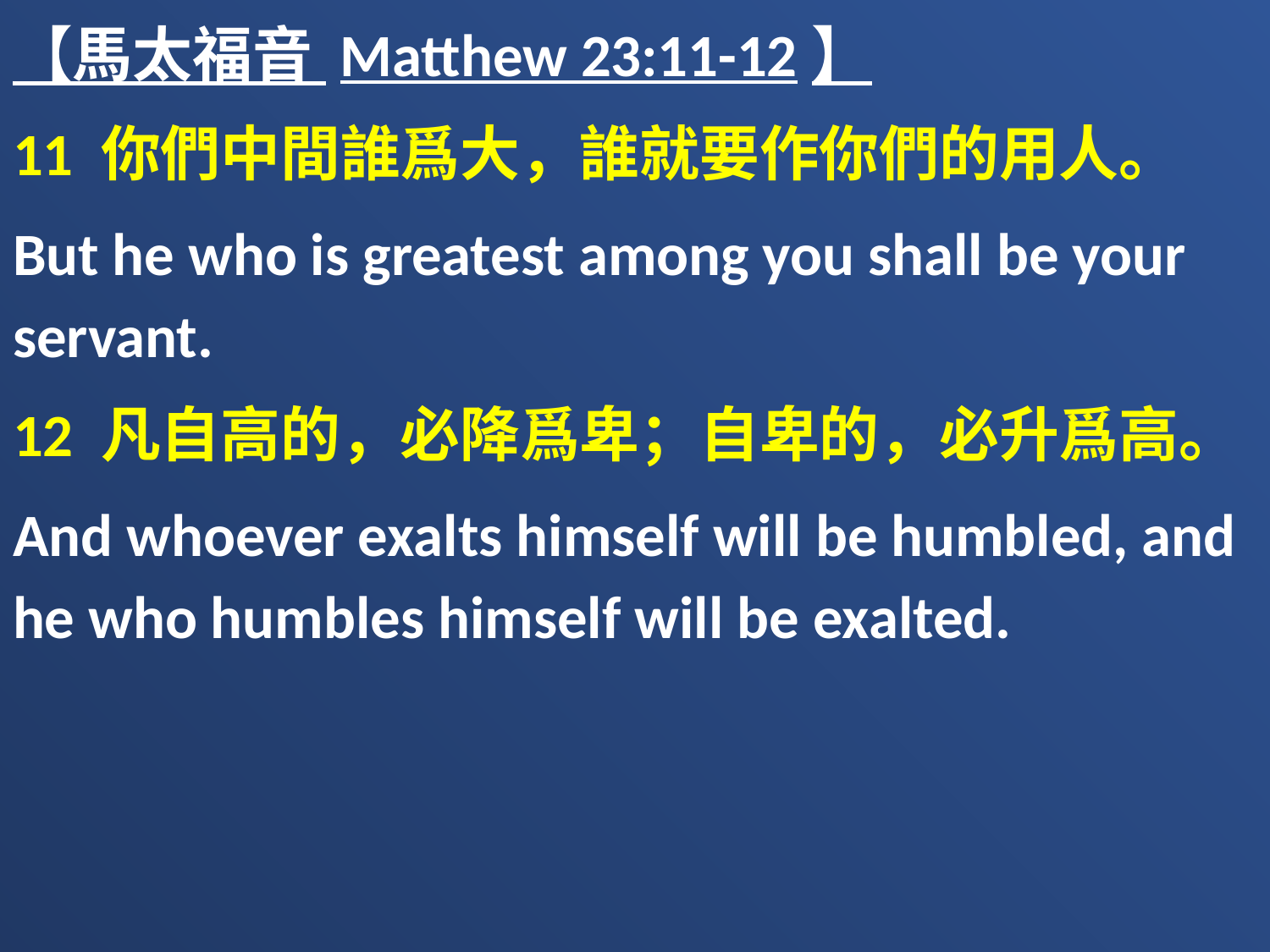

【馬太福音 Matthew 23:11-12】
11 你們中間誰爲大，誰就要作你們的用人。
But he who is greatest among you shall be your servant.
12 凡自高的，必降爲卑；自卑的，必升爲高。
And whoever exalts himself will be humbled, and he who humbles himself will be exalted.